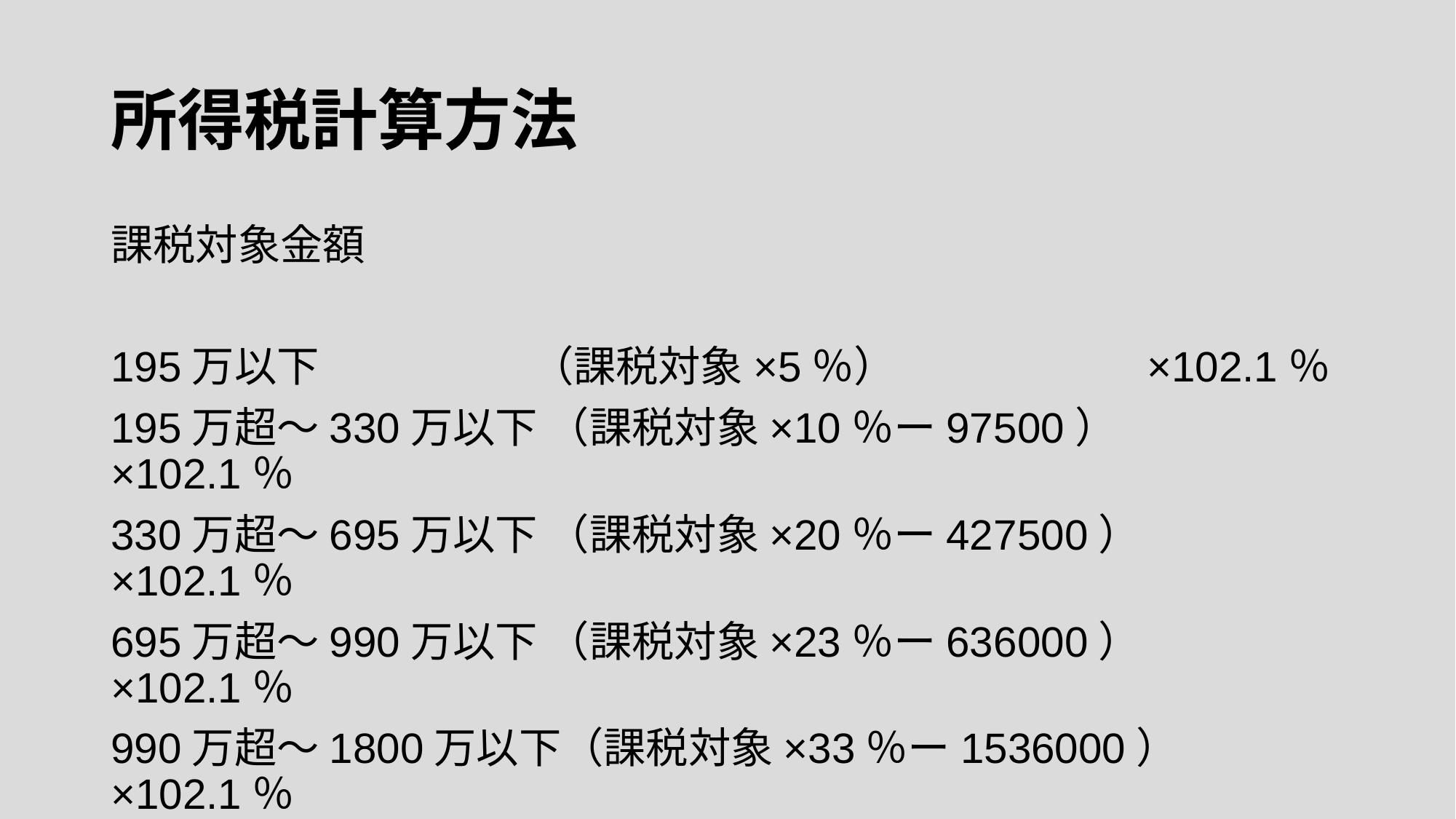

# 所得税計算方法
課税対象金額

195万以下　　　　　（課税対象×5％） 　　　　  　×102.1％
195万超～330万以下 （課税対象×10％ー97500）  　×102.1％
330万超～695万以下 （課税対象×20％ー427500）　×102.1％
695万超～990万以下 （課税対象×23％ー636000）　×102.1％
990万超～1800万以下（課税対象×33％ー1536000） ×102.1％